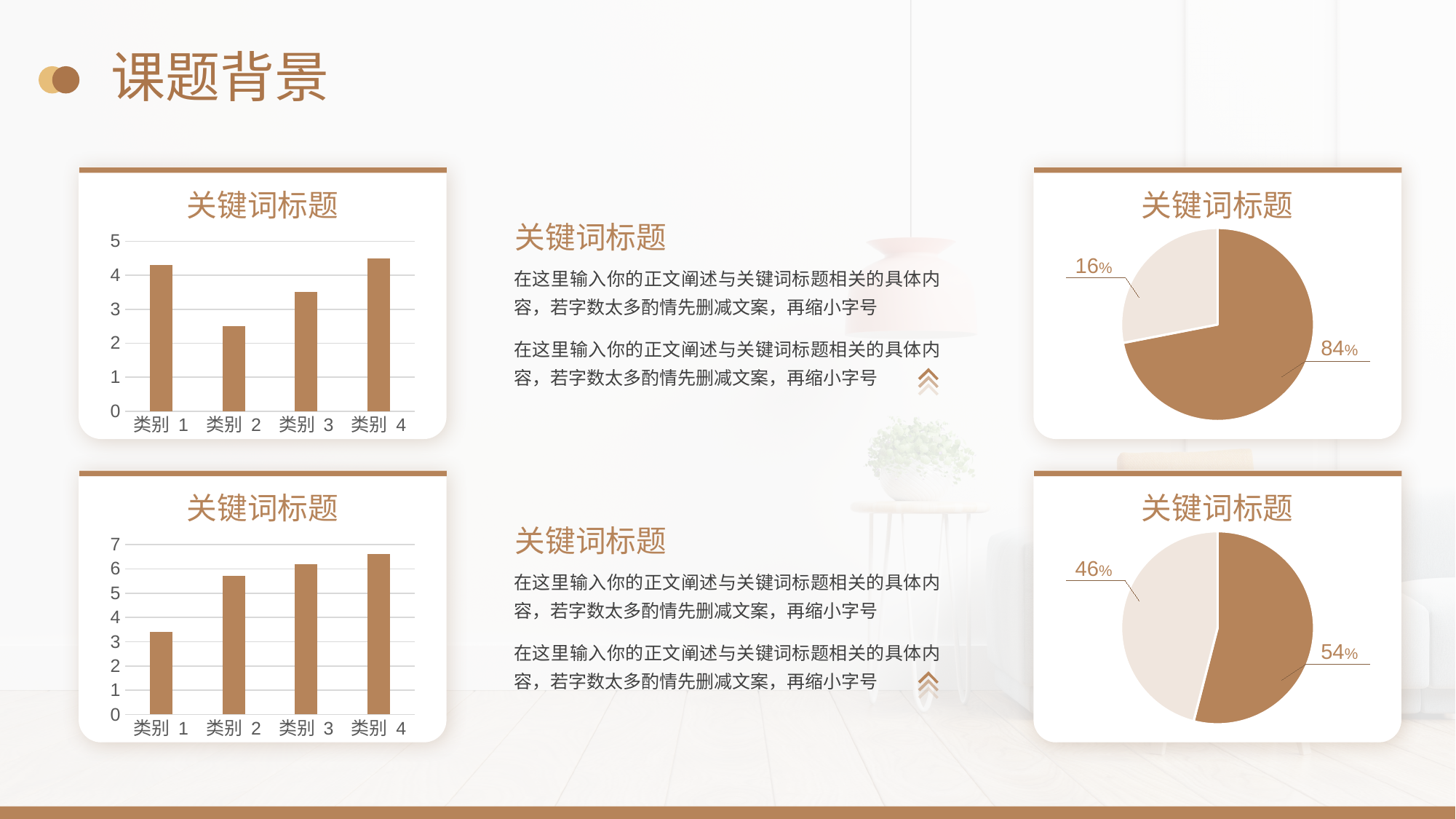

# 课题背景

关键词标题

### Chart

| Category | 销售额 |
|---|---|
| 第一季度 | 8.2 |
| 第二季度 | 3.2 |
16%

84%

关键词标题
关键词标题
在这里输入你的正文阐述与关键词标题相关的具体内容，若字数太多酌情先删减文案，再缩小字号
在这里输入你的正文阐述与关键词标题相关的具体内容，若字数太多酌情先删减文案，再缩小字号

关键词标题
在这里输入你的正文阐述与关键词标题相关的具体内容，若字数太多酌情先删减文案，再缩小字号
在这里输入你的正文阐述与关键词标题相关的具体内容，若字数太多酌情先删减文案，再缩小字号

### Chart

| Category | 系列 1 |
|---|---|
| 类别 1 | 4.3 |
| 类别 2 | 2.5 |
| 类别 3 | 3.5 |
| 类别 4 | 4.5 |

关键词标题

### Chart

| Category | 销售额 |
|---|---|
| 第一季度 | 54.0 |
| 第二季度 | 46.0 |
46%

54%

关键词标题

### Chart

| Category | 系列 1 |
|---|---|
| 类别 1 | 3.4 |
| 类别 2 | 5.7 |
| 类别 3 | 6.2 |
| 类别 4 | 6.6 |